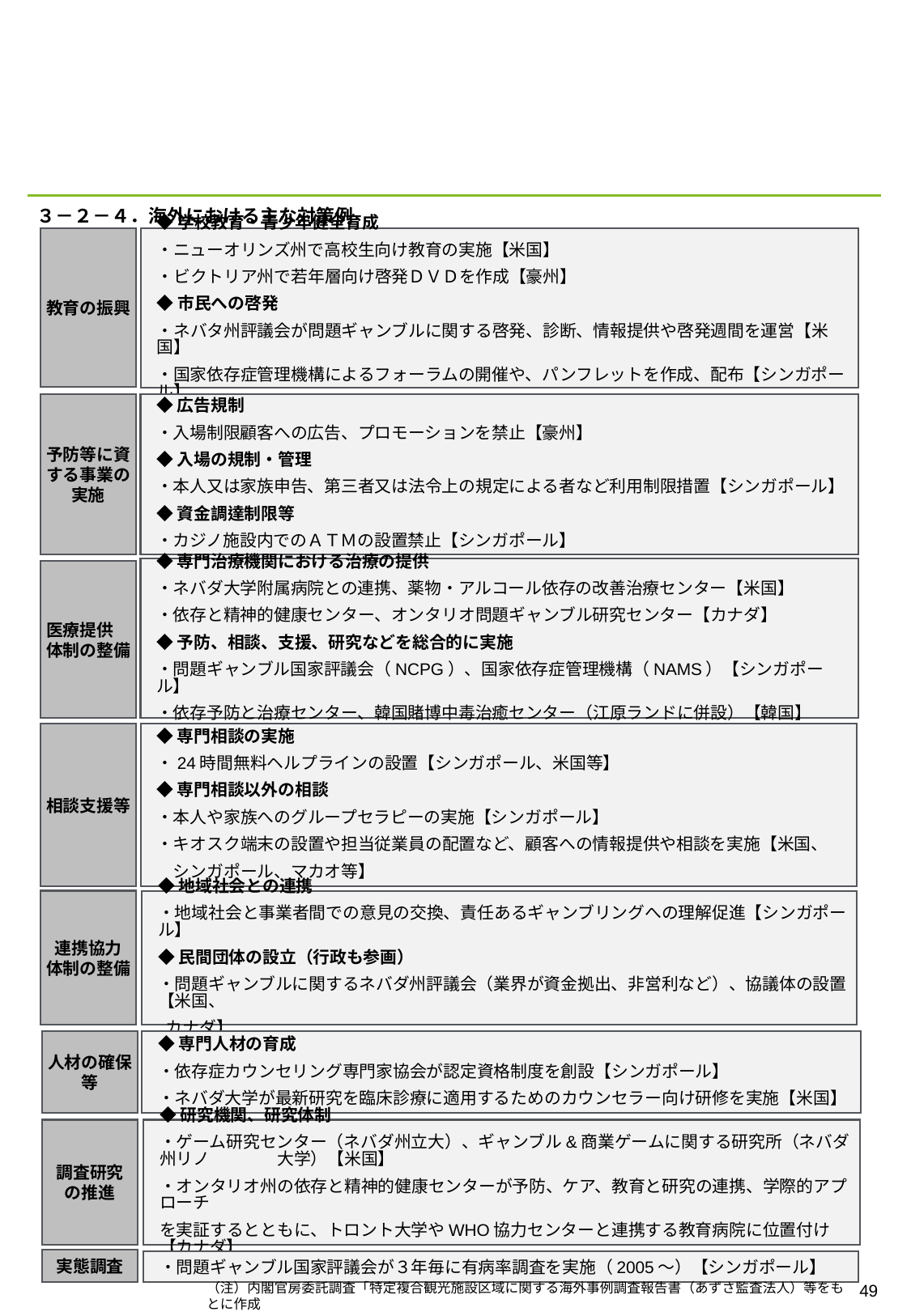

#
３－２－４．海外における主な対策例
◆学校教育・青少年健全育成
・ニューオリンズ州で高校生向け教育の実施【米国】
・ビクトリア州で若年層向け啓発ＤＶＤを作成【豪州】
◆市民への啓発
・ネバタ州評議会が問題ギャンブルに関する啓発、診断、情報提供や啓発週間を運営【米国】
・国家依存症管理機構によるフォーラムの開催や、パンフレットを作成、配布【シンガポール】
教育の振興
予防等に資する事業の実施
◆広告規制
・入場制限顧客への広告、プロモーションを禁止【豪州】
◆入場の規制・管理
・本人又は家族申告、第三者又は法令上の規定による者など利用制限措置【シンガポール】
◆資金調達制限等
・カジノ施設内でのＡＴＭの設置禁止【シンガポール】
◆専門治療機関における治療の提供
・ネバダ大学附属病院との連携、薬物・アルコール依存の改善治療センター【米国】
・依存と精神的健康センター、オンタリオ問題ギャンブル研究センター【カナダ】
◆予防、相談、支援、研究などを総合的に実施
・問題ギャンブル国家評議会（NCPG）、国家依存症管理機構（NAMS）【シンガポール】
・依存予防と治療センター、韓国賭博中毒治癒センター（江原ランドに併設）【韓国】
医療提供　体制の整備
◆専門相談の実施
・24時間無料ヘルプラインの設置【シンガポール、米国等】
◆専門相談以外の相談
・本人や家族へのグループセラピーの実施【シンガポール】
・キオスク端末の設置や担当従業員の配置など、顧客への情報提供や相談を実施【米国、
　シンガポール、マカオ等】
相談支援等
連携協力
体制の整備
◆地域社会との連携
・地域社会と事業者間での意見の交換、責任あるギャンブリングへの理解促進【シンガポール】
◆民間団体の設立（行政も参画）
・問題ギャンブルに関するネバダ州評議会（業界が資金拠出、非営利など）、協議体の設置【米国、
 カナダ】
◆専門人材の育成
・依存症カウンセリング専門家協会が認定資格制度を創設【シンガポール】
・ネバダ大学が最新研究を臨床診療に適用するためのカウンセラー向け研修を実施【米国】
人材の確保等
調査研究
の推進
◆研究機関、研究体制
・ゲーム研究センター（ネバダ州立大）、ギャンブル&商業ゲームに関する研究所（ネバダ州リノ　　　　大学）【米国】
・オンタリオ州の依存と精神的健康センターが予防、ケア、教育と研究の連携、学際的アプローチ
を実証するとともに、トロント大学やWHO協力センターと連携する教育病院に位置付け【カナダ】
実態調査
・問題ギャンブル国家評議会が３年毎に有病率調査を実施（2005～）【シンガポール】
49
（注）内閣官房委託調査「特定複合観光施設区域に関する海外事例調査報告書（あずさ監査法人）等をもとに作成